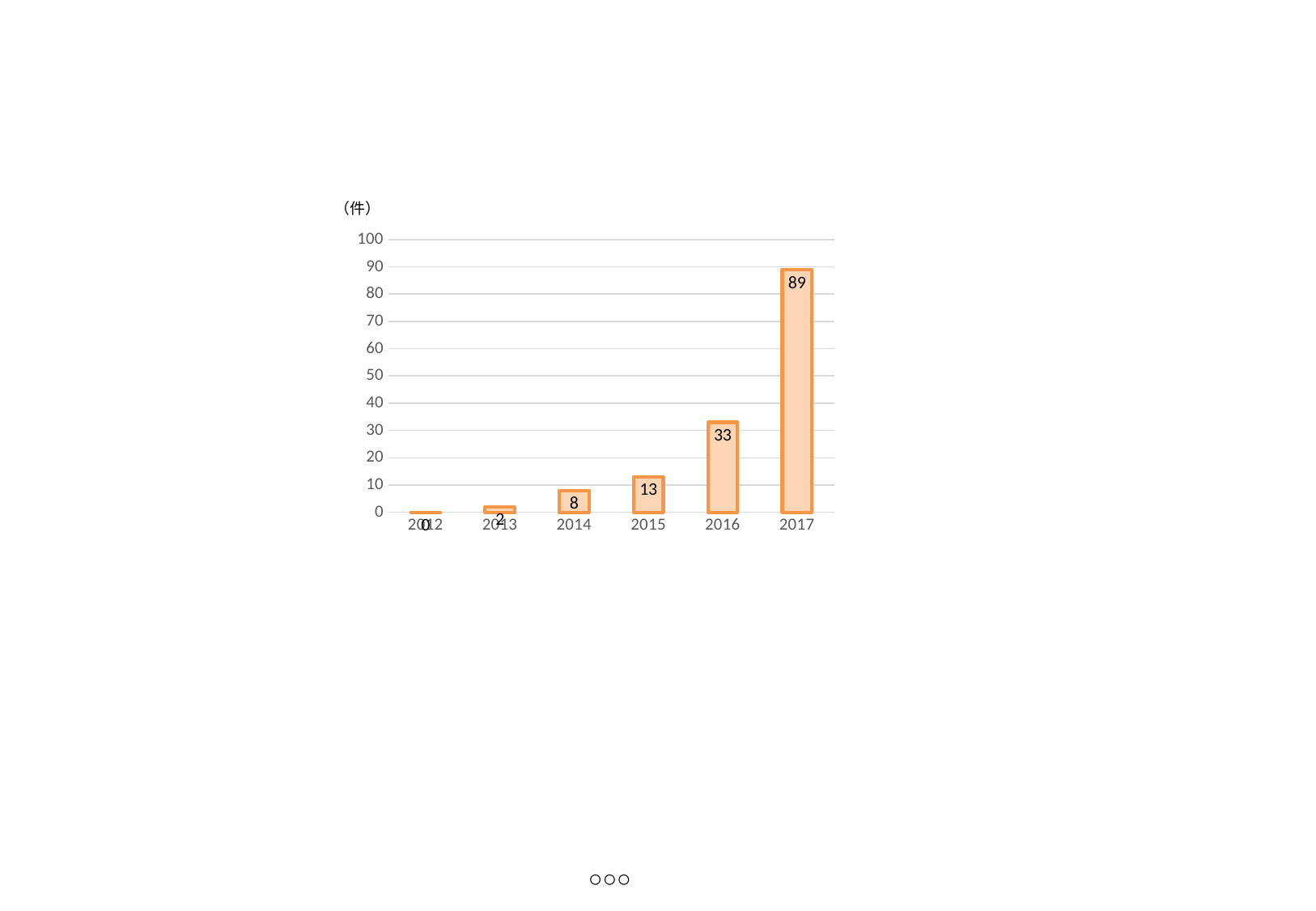

### Chart

| Category | 事故件数 |
|---|---|
| 2012 | 0.0 |
| 2013 | 2.0 |
| 2014 | 8.0 |
| 2015 | 13.0 |
| 2016 | 33.0 |
| 2017 | 89.0 |
○○○